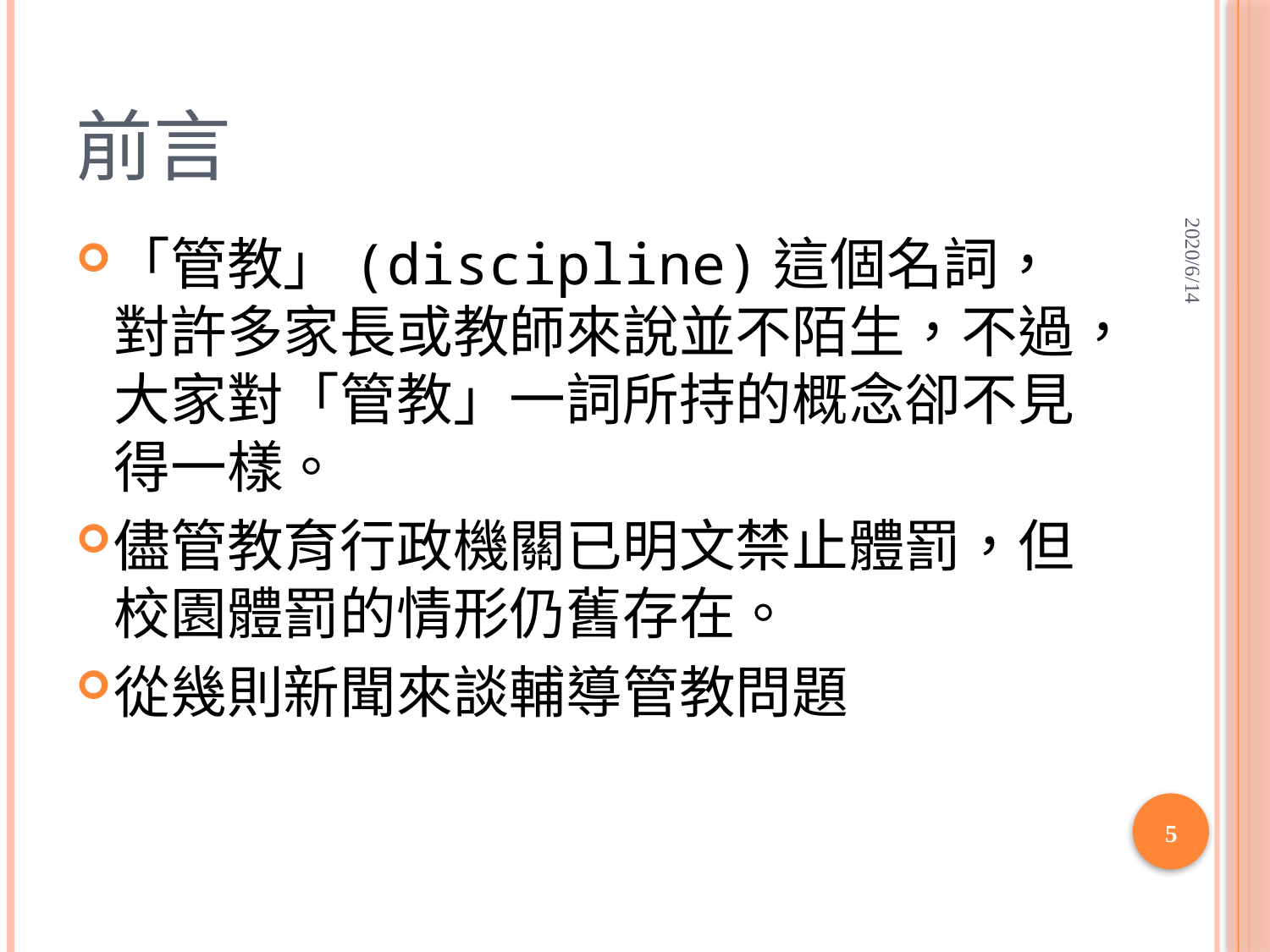

# 前言
2020/6/14
「管教」(discipline)這個名詞，對許多家長或教師來說並不陌生，不過，大家對「管教」一詞所持的概念卻不見得一樣。
儘管教育行政機關已明文禁止體罰，但校園體罰的情形仍舊存在。
從幾則新聞來談輔導管教問題
5